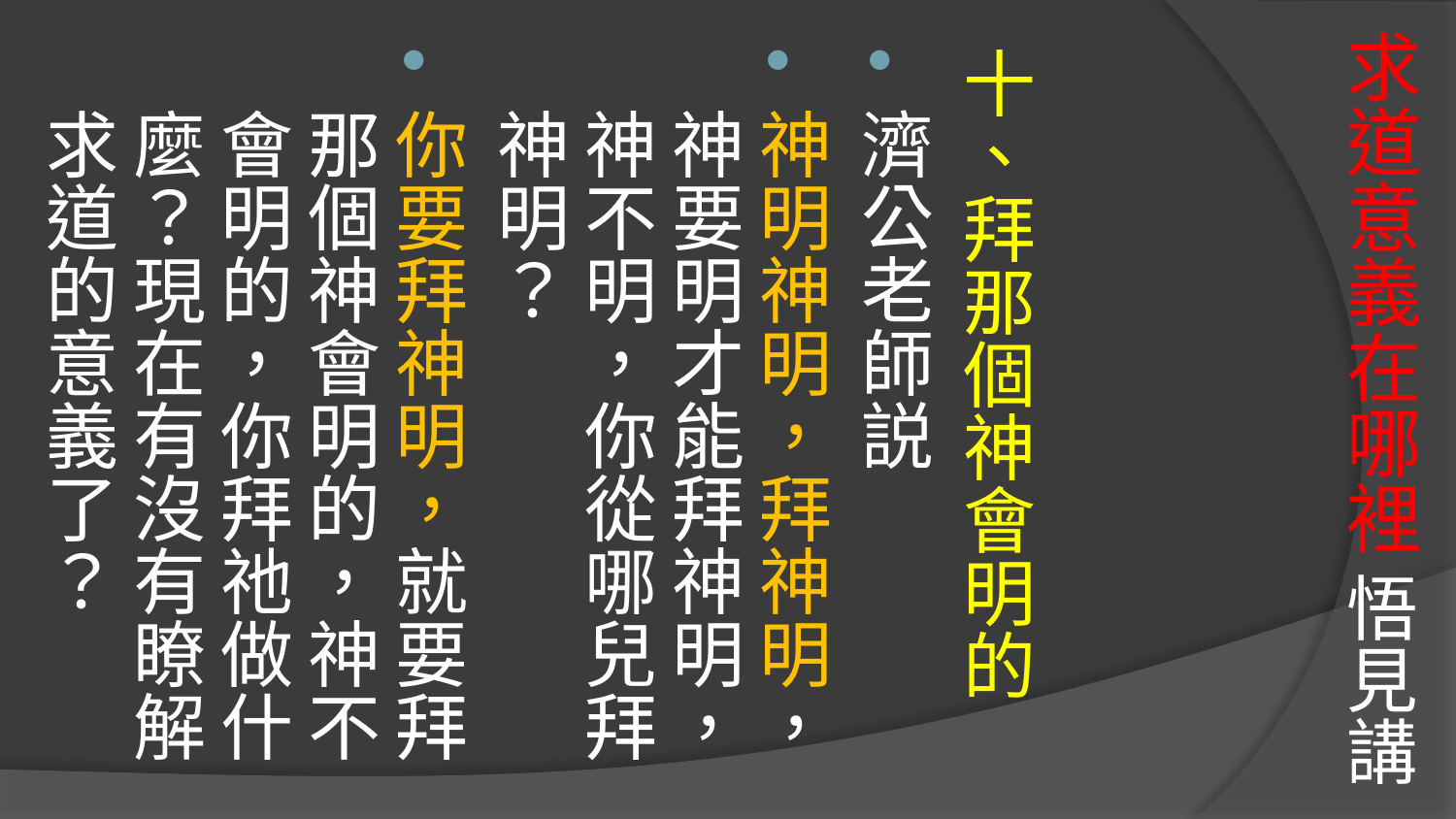

# 求道意義在哪裡 悟見講
十、拜那個神會明的
濟公老師説
神明神明，拜神明，神要明才能拜神明，神不明，你從哪兒拜神明？
你要拜神明，就要拜那個神會明的，神不會明的，你拜祂做什麼？現在有沒有瞭解求道的意義了？